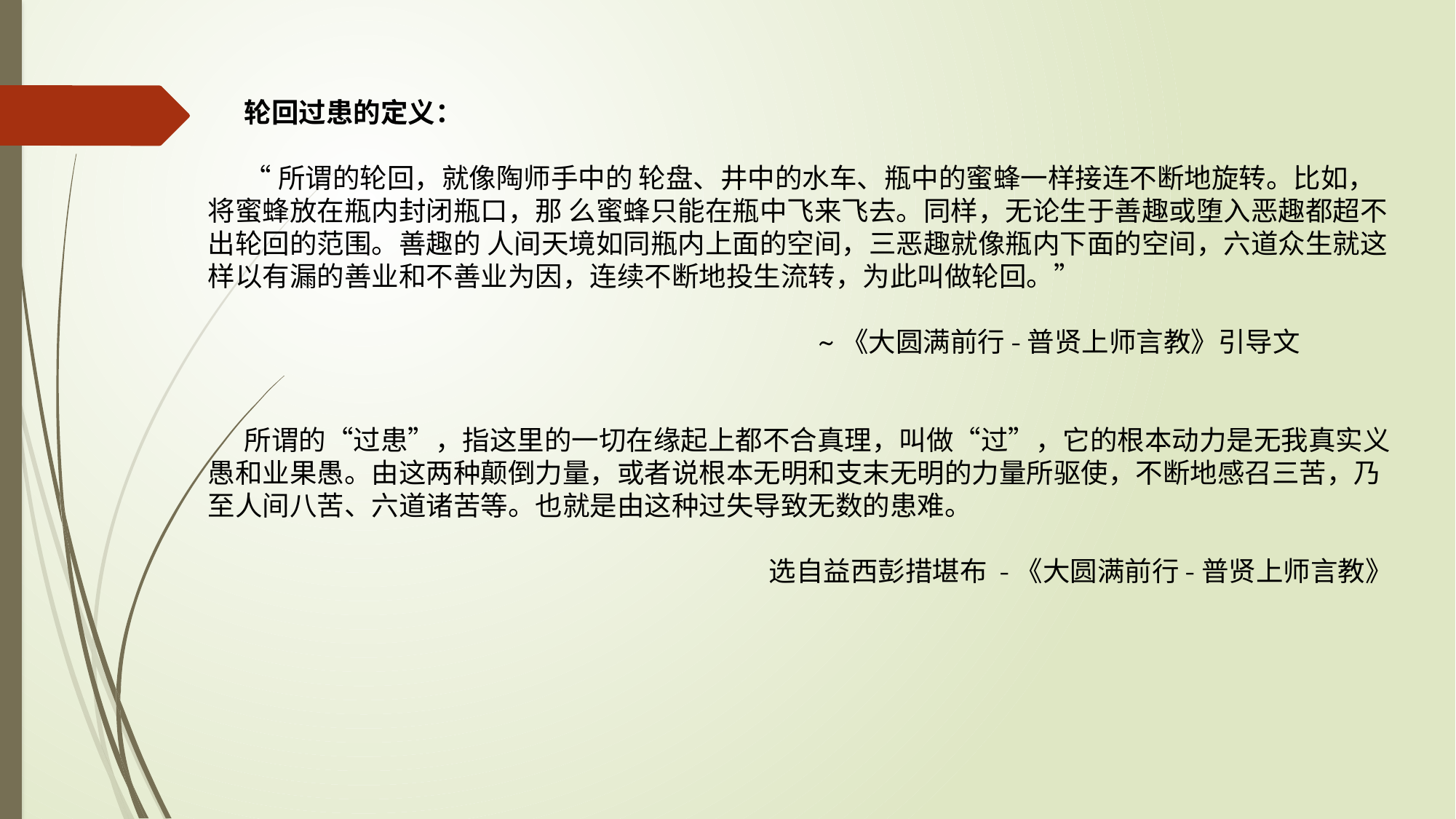

轮回过患的定义：

“所谓的轮回，就像陶师手中的 轮盘、井中的水车、瓶中的蜜蜂一样接连不断地旋转。比如，将蜜蜂放在瓶内封闭瓶口，那 么蜜蜂只能在瓶中飞来飞去。同样，无论生于善趣或堕入恶趣都超不出轮回的范围。善趣的 人间天境如同瓶内上面的空间，三恶趣就像瓶内下面的空间，六道众生就这样以有漏的善业和不善业为因，连续不断地投生流转，为此叫做轮回。”

                  ~《大圆满前行-普贤上师言教》引导文

所谓的“过患”，指这里的一切在缘起上都不合真理，叫做“过”，它的根本动力是无我真实义愚和业果愚。由这两种颠倒力量，或者说根本无明和支末无明的力量所驱使，不断地感召三苦，乃至人间八苦、六道诸苦等。也就是由这种过失导致无数的患难。

选自益西彭措堪布 -《大圆满前行-普贤上师言教》